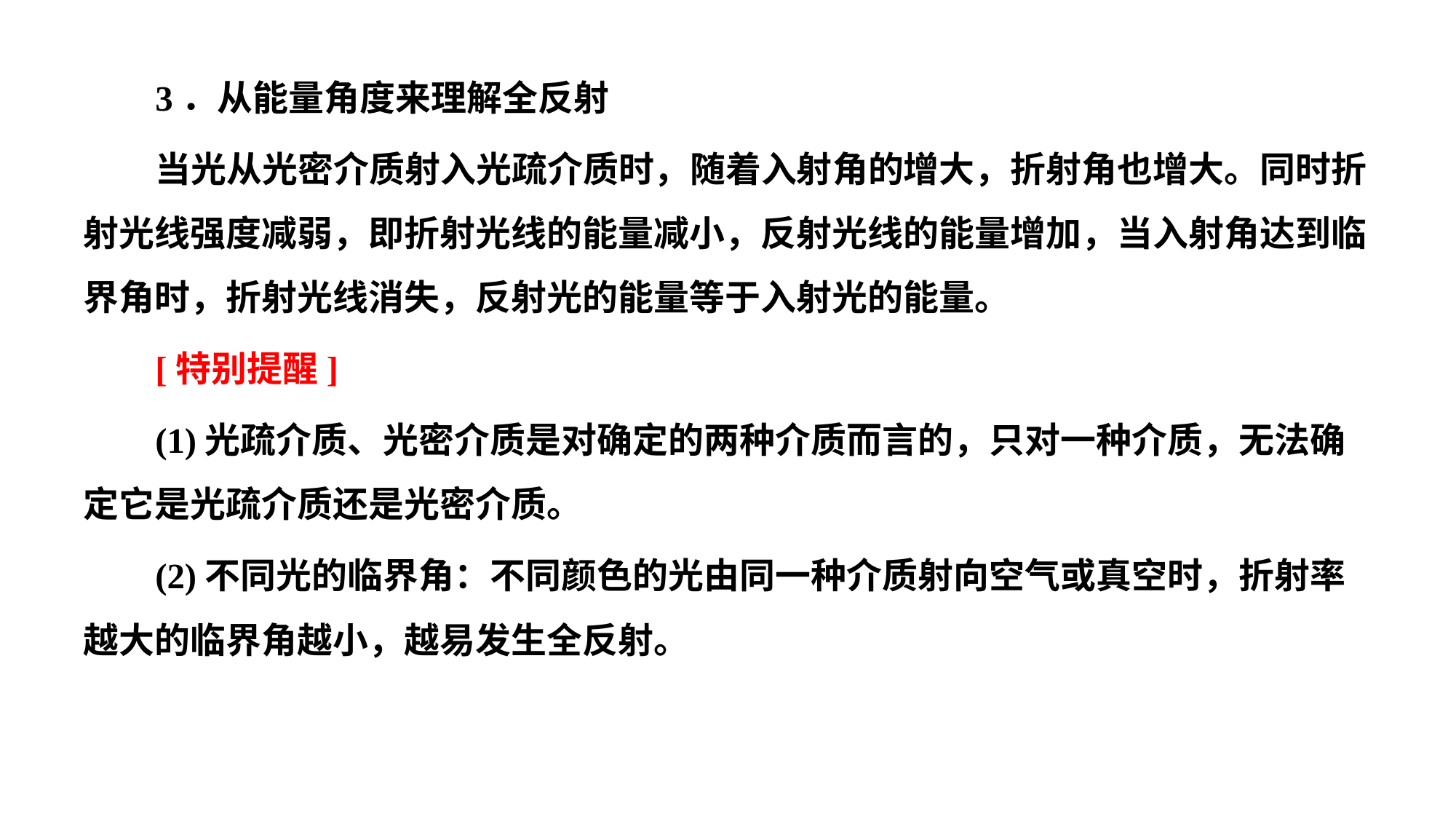

3．从能量角度来理解全反射
当光从光密介质射入光疏介质时，随着入射角的增大，折射角也增大。同时折射光线强度减弱，即折射光线的能量减小，反射光线的能量增加，当入射角达到临界角时，折射光线消失，反射光的能量等于入射光的能量。
[特别提醒]
(1)光疏介质、光密介质是对确定的两种介质而言的，只对一种介质，无法确定它是光疏介质还是光密介质。
(2)不同光的临界角：不同颜色的光由同一种介质射向空气或真空时，折射率越大的临界角越小，越易发生全反射。